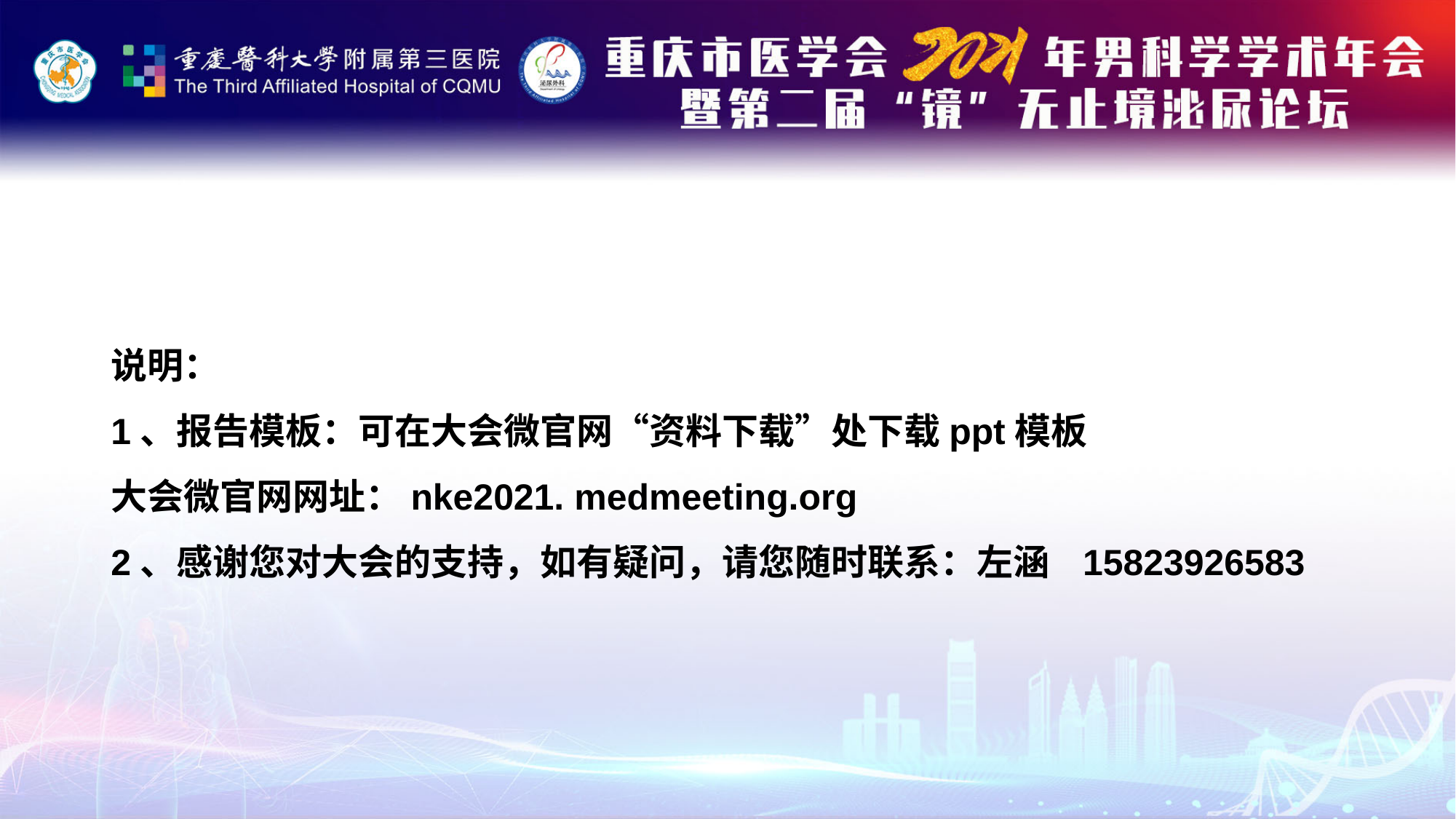

说明：
1、报告模板：可在大会微官网“资料下载”处下载ppt模板
大会微官网网址：nke2021. medmeeting.org
2、感谢您对大会的支持，如有疑问，请您随时联系：左涵   15823926583